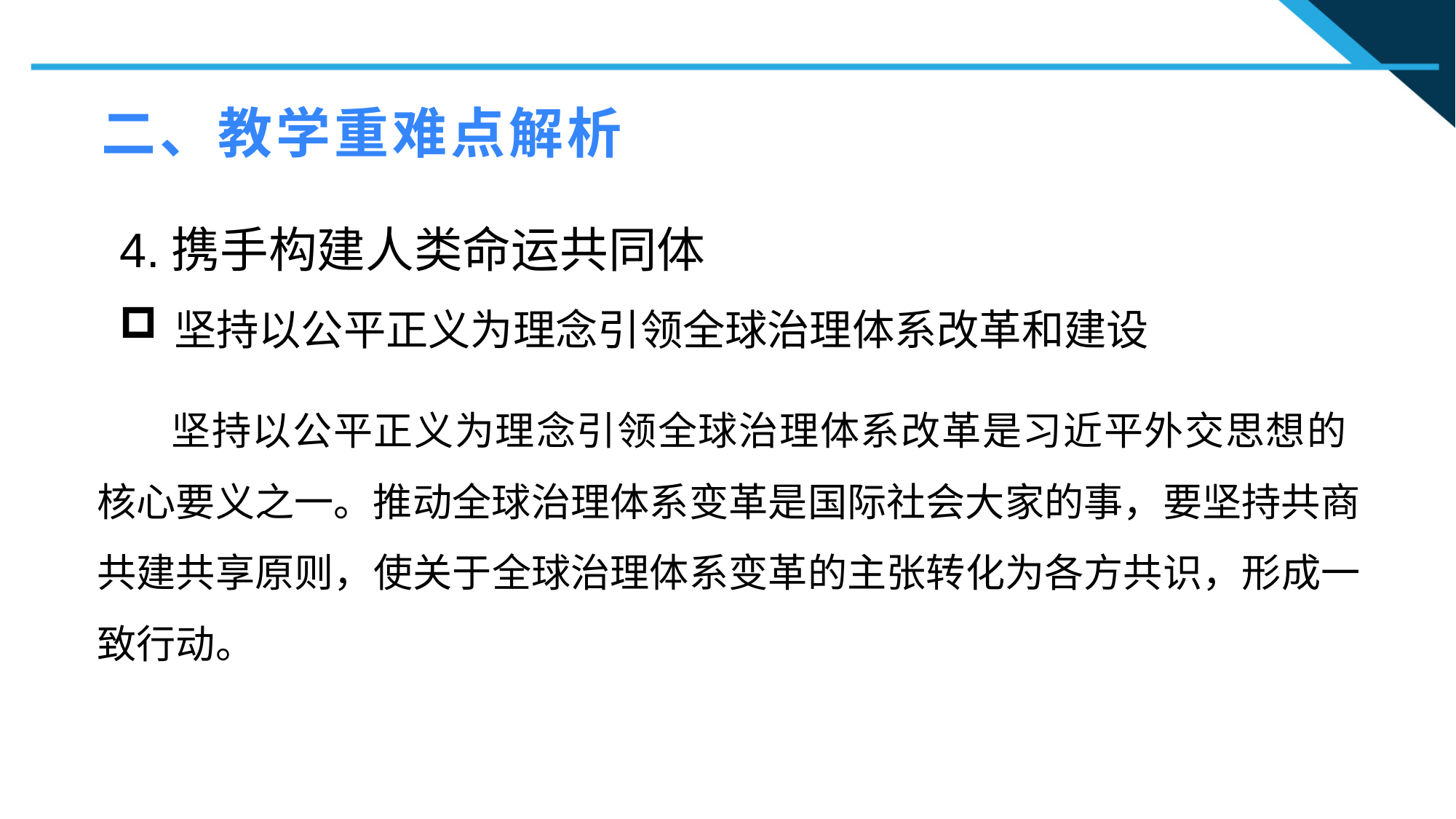

二、教学重难点解析
4.携手构建人类命运共同体
坚持以公平正义为理念引领全球治理体系改革和建设

1
        坚持以公平正义为理念引领全球治理体系改革是习近平外交思想的核心要义之一。推动全球治理体系变革是国际社会大家的事，要坚持共商共建共享原则，使关于全球治理体系变革的主张转化为各方共识，形成一致行动。
2
2
n